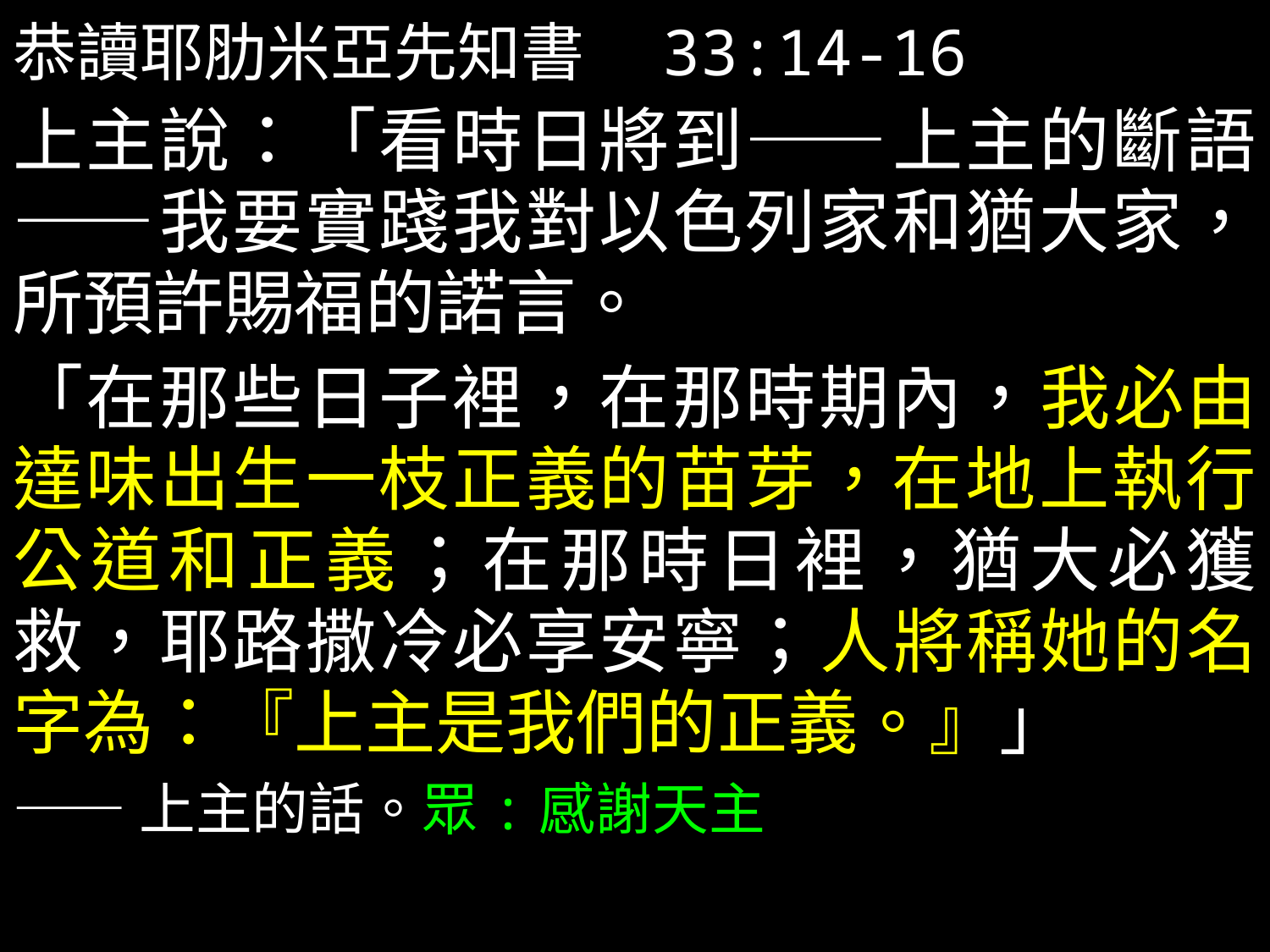

恭讀耶肋米亞先知書　33:14-16
上主說：「看時日將到——上主的斷語——我要實踐我對以色列家和猶大家，所預許賜福的諾言。
「在那些日子裡，在那時期內，我必由達味出生一枝正義的苗芽，在地上執行公道和正義；在那時日裡，猶大必獲救，耶路撒冷必享安寧；人將稱她的名字為：『上主是我們的正義。』」
——上主的話。眾:感謝天主